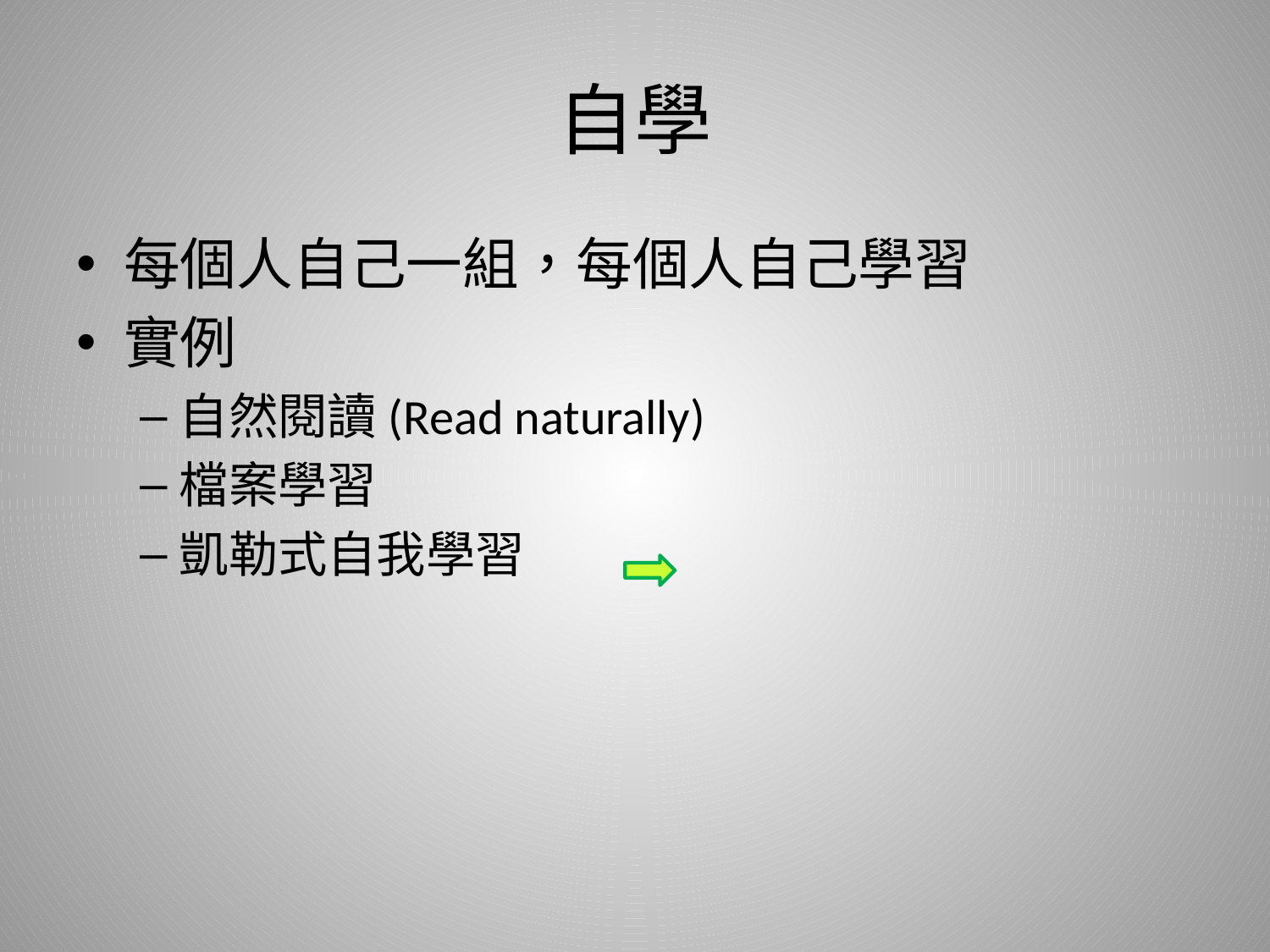

# 自學
每個人自己一組，每個人自己學習
實例
自然閱讀(Read naturally)
檔案學習
凱勒式自我學習